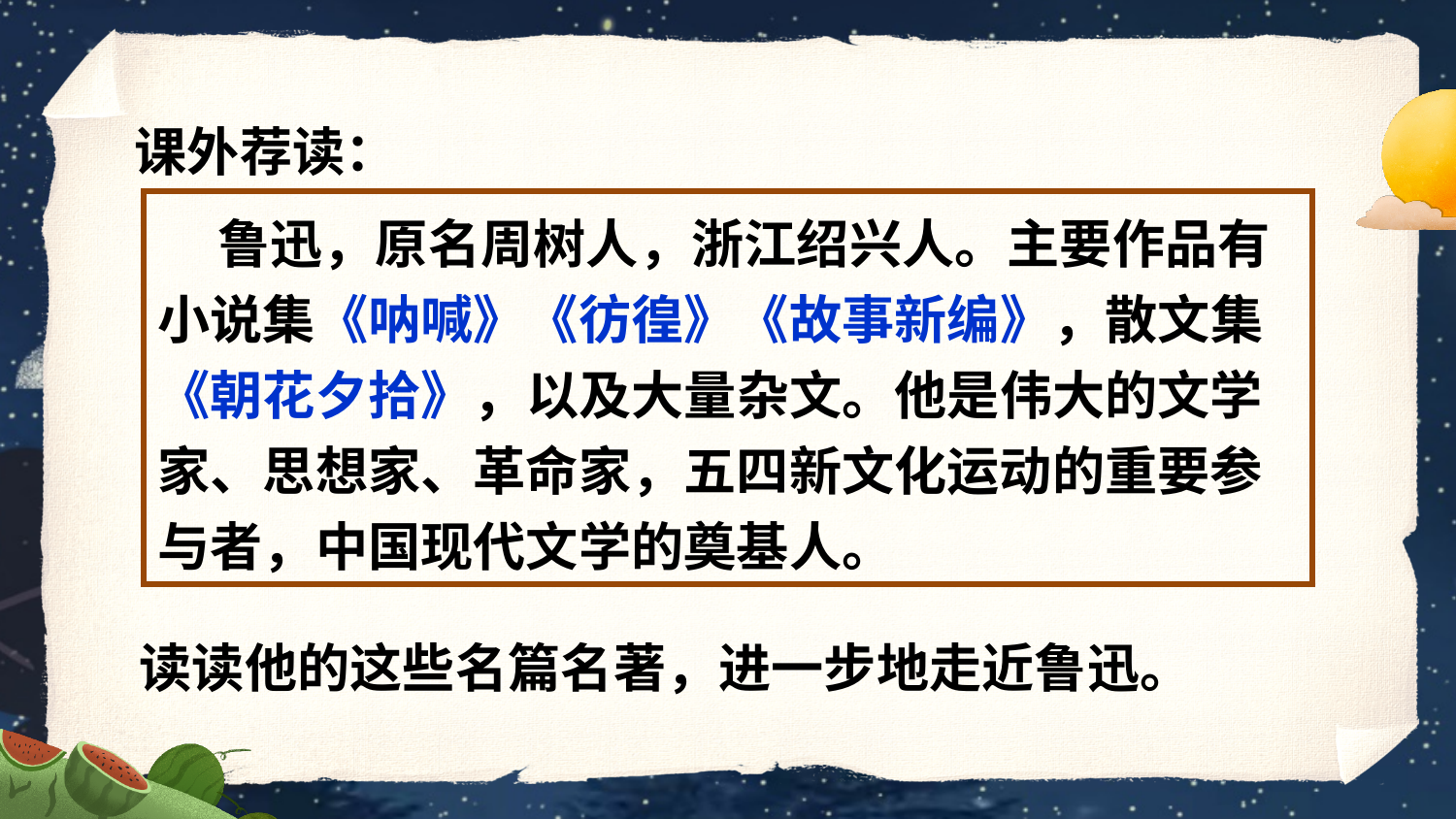

课外荐读：
    鲁迅，原名周树人，浙江绍兴人。主要作品有小说集《呐喊》《彷徨》《故事新编》，散文集《朝花夕拾》，以及大量杂文。他是伟大的文学家、思想家、革命家，五四新文化运动的重要参与者，中国现代文学的奠基人。
读读他的这些名篇名著，进一步地走近鲁迅。